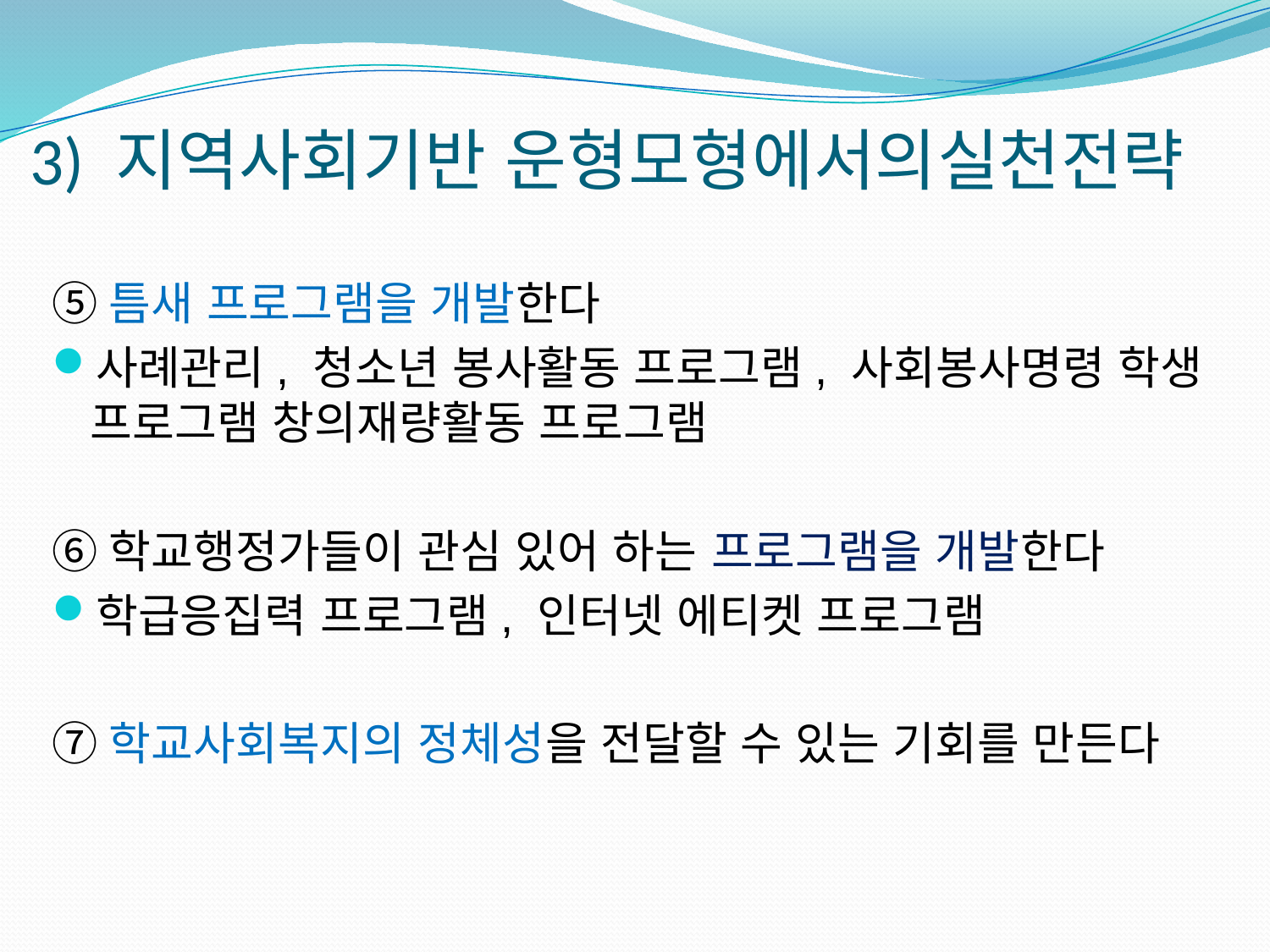

# 3) 지역사회기반 운형모형에서의실천전략
⑤틈새 프로그램을 개발한다
사례관리, 청소년 봉사활동 프로그램, 사회봉사명령 학생 프로그램 창의재량활동 프로그램

⑥학교행정가들이 관심 있어 하는 프로그램을 개발한다
학급응집력 프로그램, 인터넷 에티켓 프로그램

⑦학교사회복지의 정체성을 전달할 수 있는 기회를 만든다